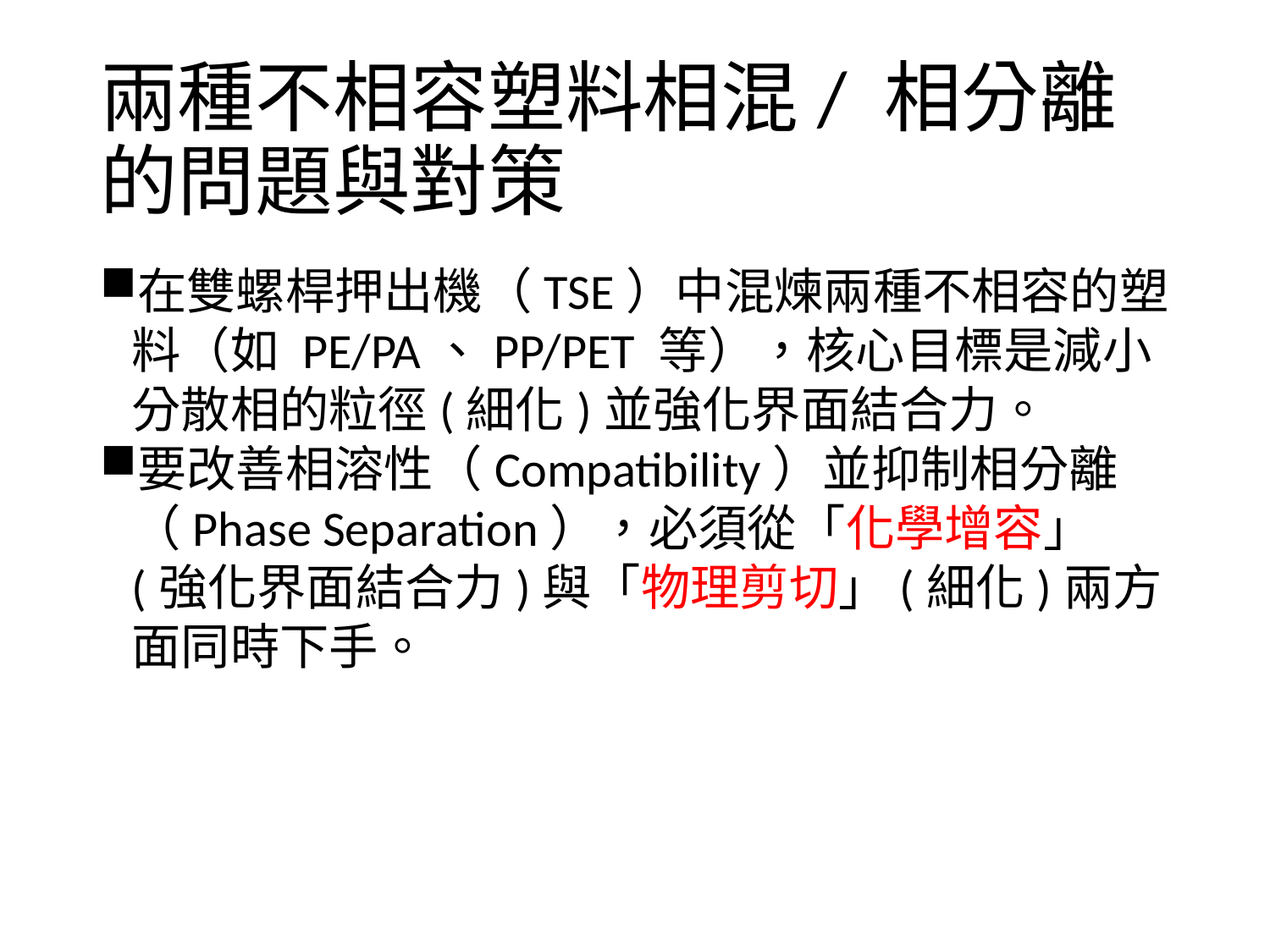

# 兩種不相容塑料相混/ 相分離的問題與對策
在雙螺桿押出機（TSE）中混煉兩種不相容的塑料（如 PE/PA、PP/PET 等），核心目標是減小分散相的粒徑(細化)並強化界面結合力。
要改善相溶性（Compatibility）並抑制相分離（Phase Separation），必須從「化學增容」(強化界面結合力)與「物理剪切」(細化)兩方面同時下手。